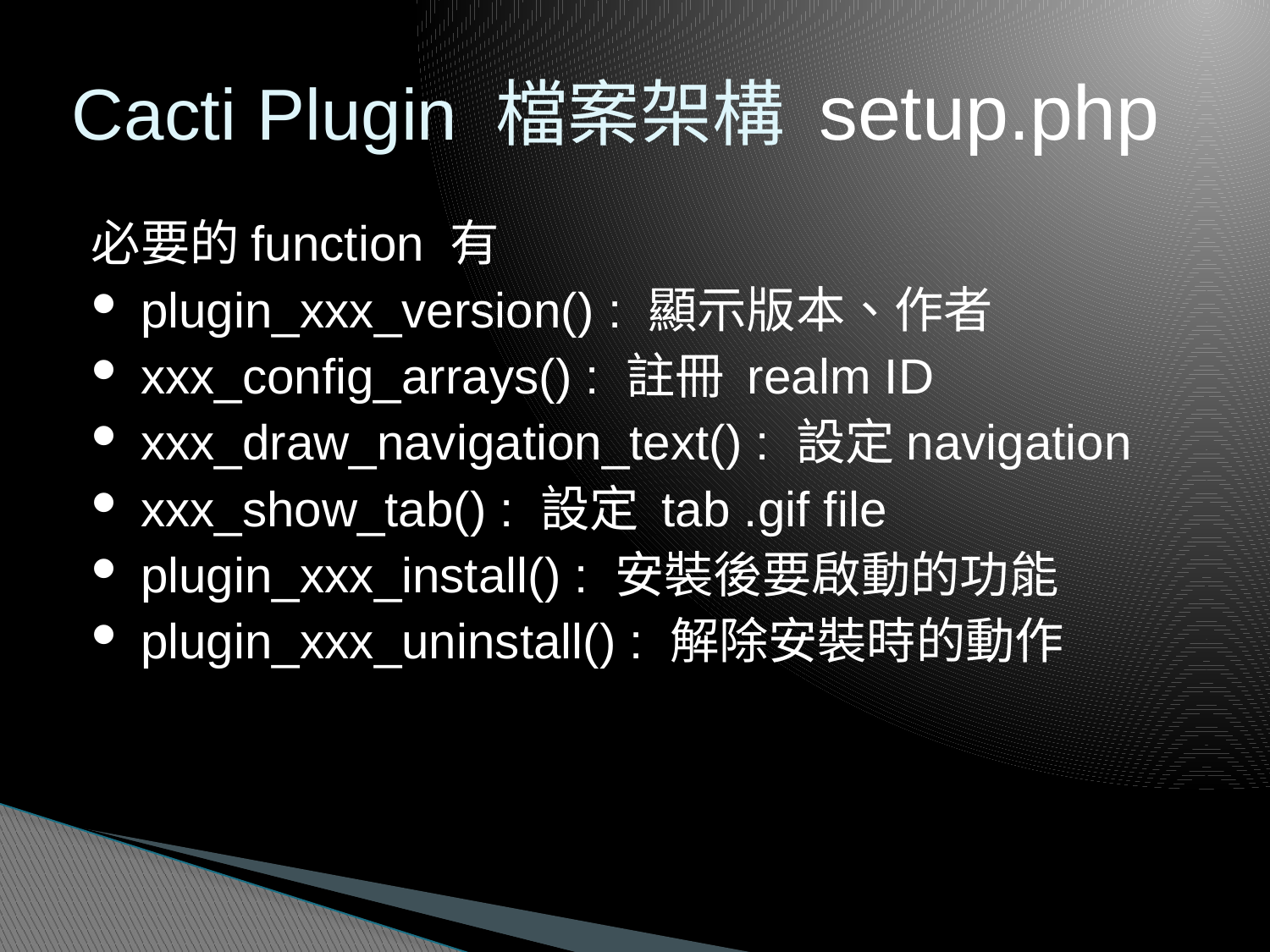

Cacti Plugin 檔案架構 setup.php
必要的function 有
 plugin_xxx_version() : 顯示版本、作者
 xxx_config_arrays() : 註冊 realm ID
 xxx_draw_navigation_text() : 設定navigation
 xxx_show_tab() : 設定 tab .gif file
 plugin_xxx_install() : 安裝後要啟動的功能
 plugin_xxx_uninstall() : 解除安裝時的動作